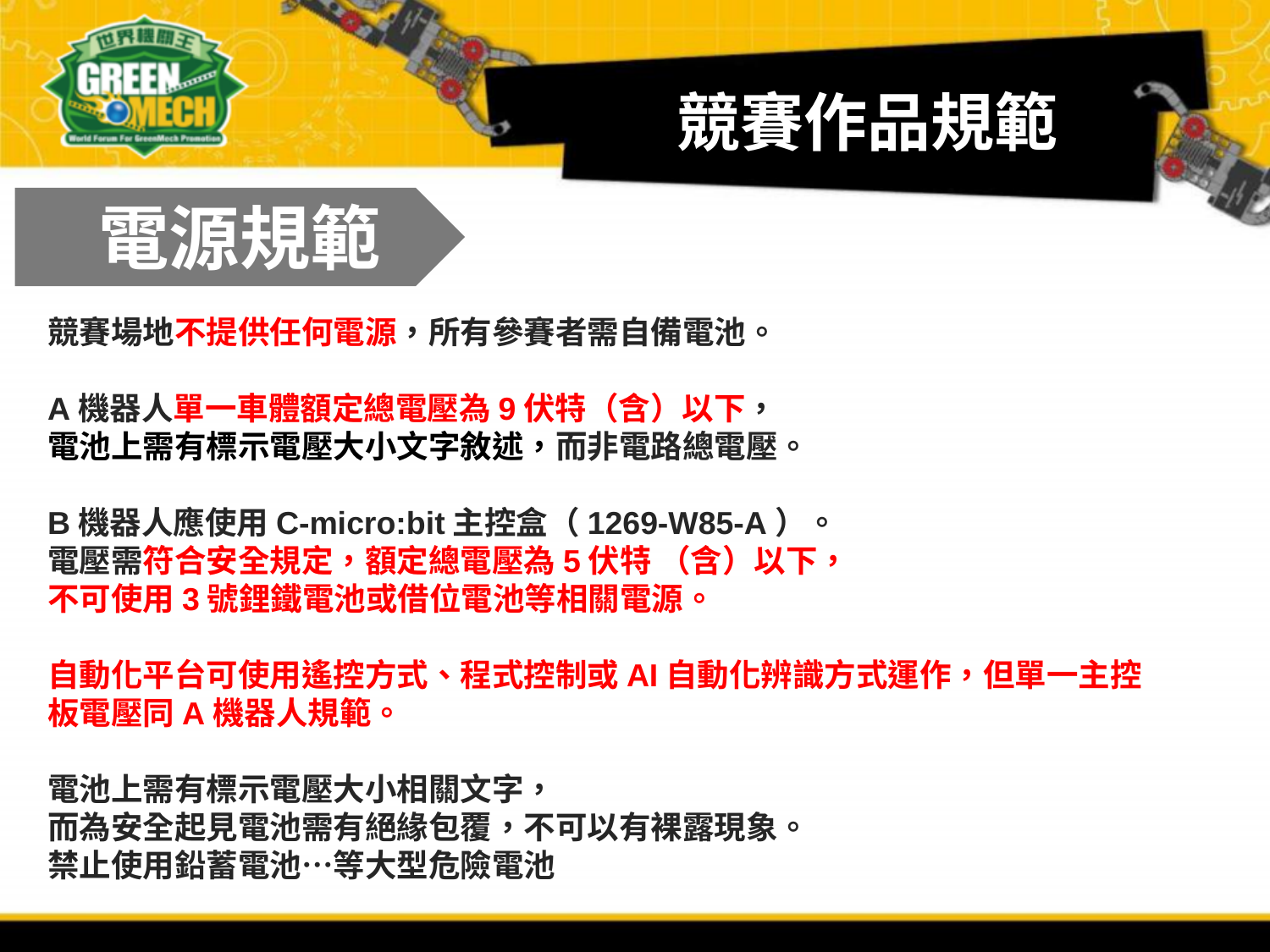

競賽作品規範

電源規範
競賽場地不提供任何電源，所有參賽者需自備電池。

A機器人單一車體額定總電壓為9伏特（含）以下，
電池上需有標示電壓大小文字敘述，而非電路總電壓。

B機器人應使用C-micro:bit主控盒（1269-W85-A）。
電壓需符合安全規定，額定總電壓為5伏特 （含）以下，
不可使用3號鋰鐵電池或借位電池等相關電源。

自動化平台可使用遙控方式、程式控制或AI自動化辨識方式運作，但單一主控板電壓同A機器人規範。

電池上需有標示電壓大小相關文字，
而為安全起見電池需有絕緣包覆，不可以有裸露現象。
禁止使用鉛蓄電池…等大型危險電池